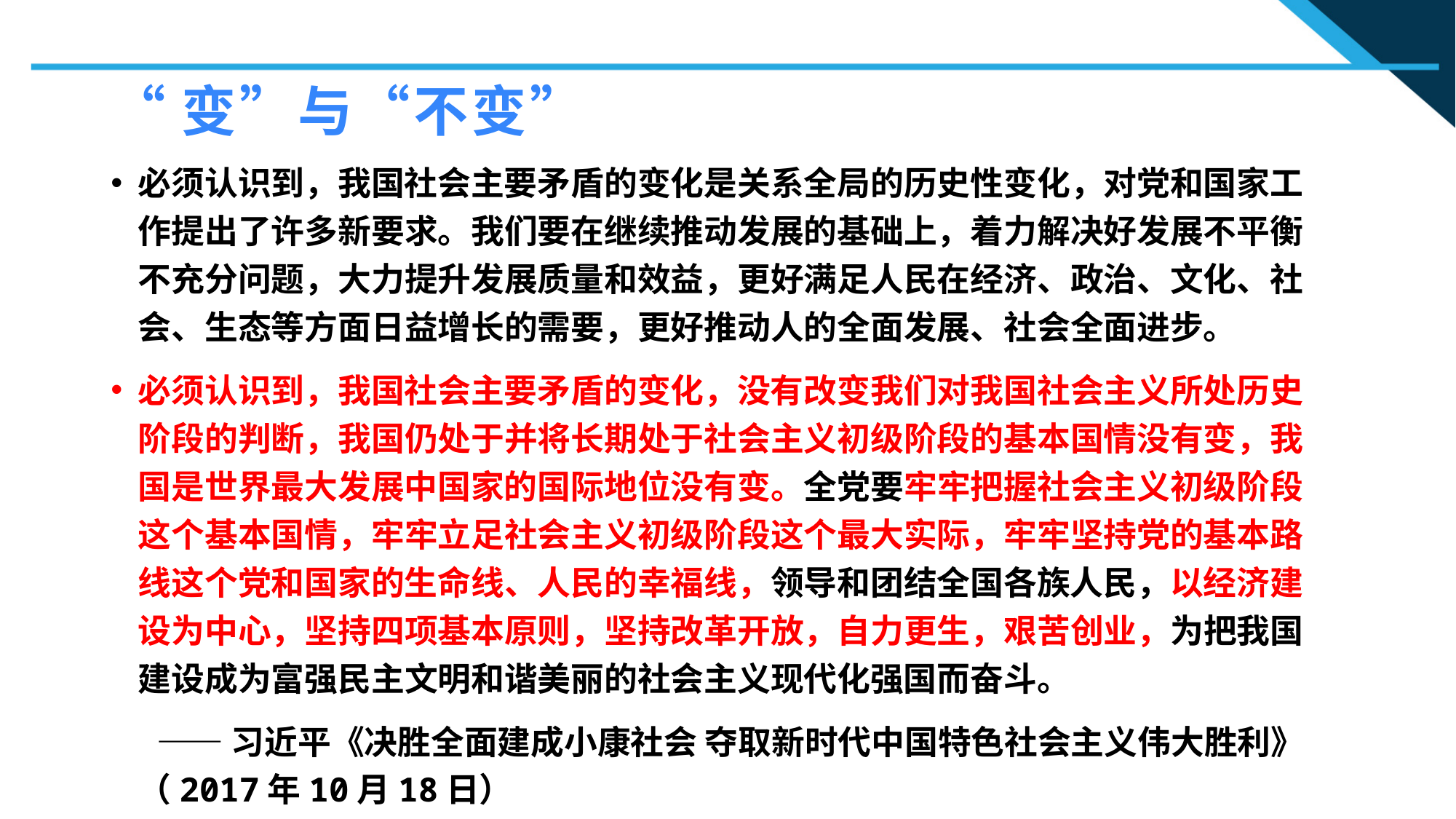

“变”与“不变”
必须认识到，我国社会主要矛盾的变化是关系全局的历史性变化，对党和国家工作提出了许多新要求。我们要在继续推动发展的基础上，着力解决好发展不平衡不充分问题，大力提升发展质量和效益，更好满足人民在经济、政治、文化、社会、生态等方面日益增长的需要，更好推动人的全面发展、社会全面进步。
必须认识到，我国社会主要矛盾的变化，没有改变我们对我国社会主义所处历史阶段的判断，我国仍处于并将长期处于社会主义初级阶段的基本国情没有变，我国是世界最大发展中国家的国际地位没有变。全党要牢牢把握社会主义初级阶段这个基本国情，牢牢立足社会主义初级阶段这个最大实际，牢牢坚持党的基本路线这个党和国家的生命线、人民的幸福线，领导和团结全国各族人民，以经济建设为中心，坚持四项基本原则，坚持改革开放，自力更生，艰苦创业，为把我国建设成为富强民主文明和谐美丽的社会主义现代化强国而奋斗。
      ——习近平《决胜全面建成小康社会 夺取新时代中国特色社会主义伟大胜利》（2017年10月18日）